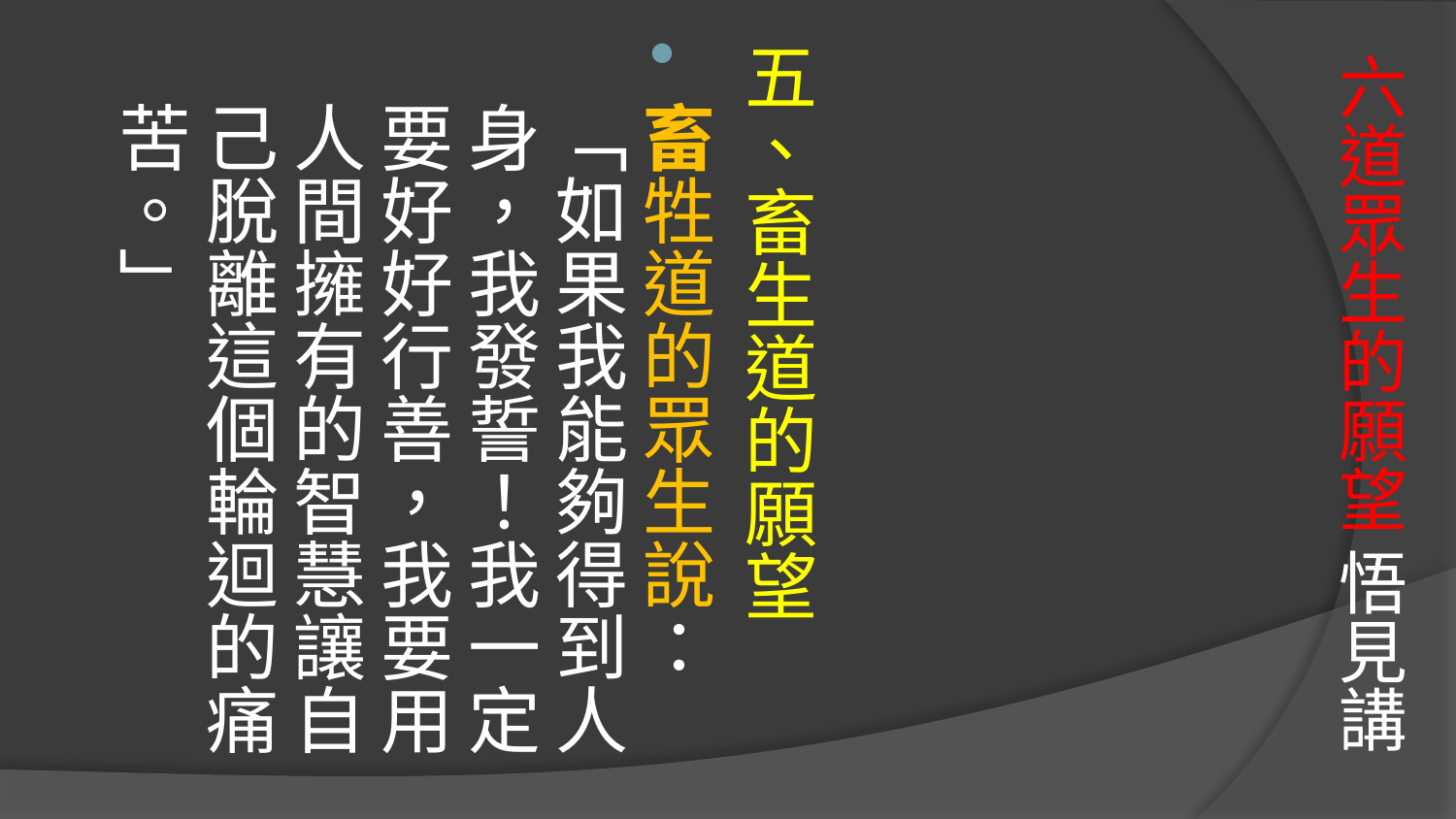

五、畜生道的願望
畜牲道的眾生說：「如果我能夠得到人身，我發誓！我一定要好好行善，我要用人間擁有的智慧讓自己脫離這個輪迴的痛苦。」

# 六道眾生的願望 悟見講